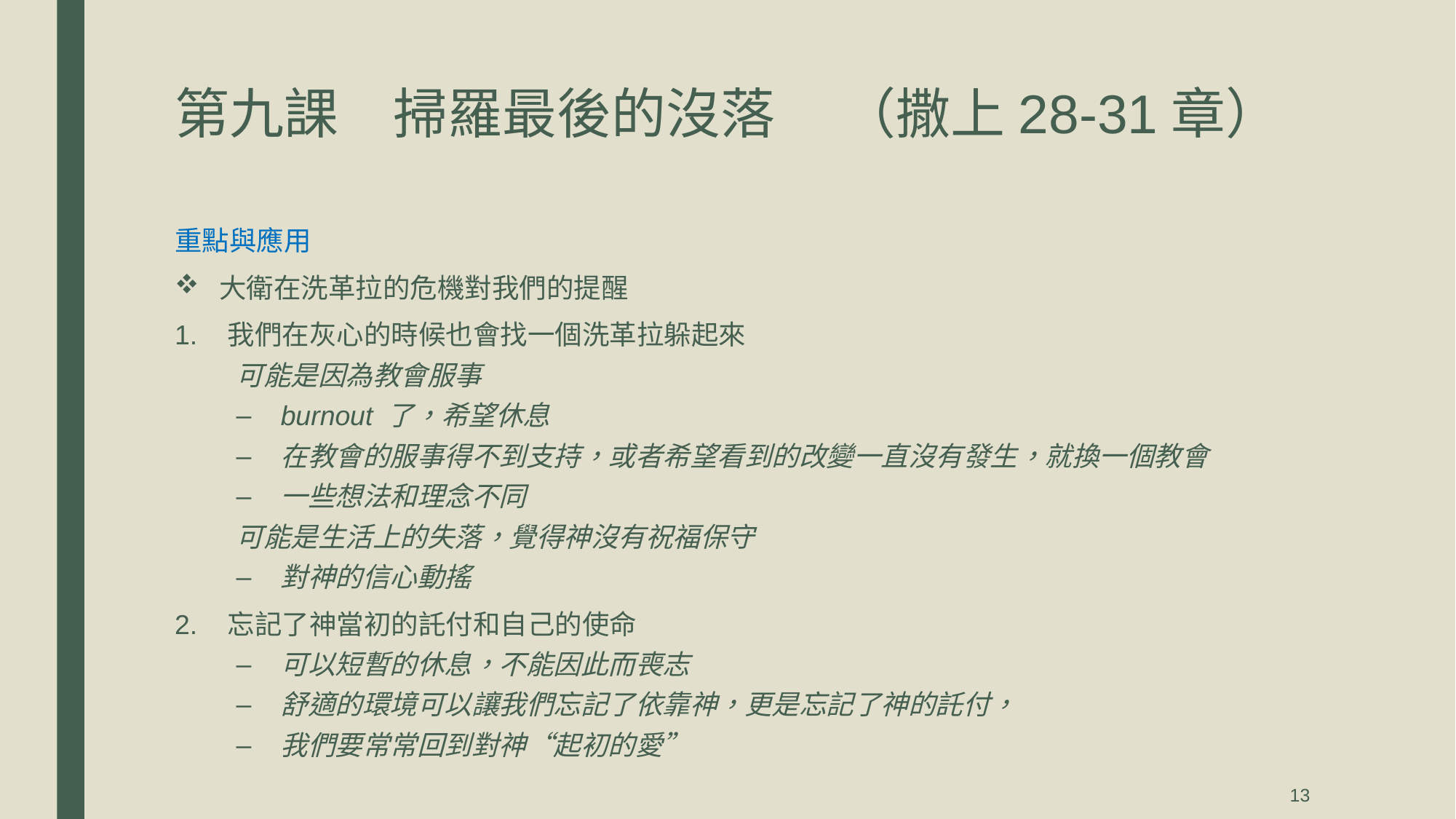

# 第九課	掃羅最後的沒落 	 （撒上28-31章）
重點與應用
大衛在洗革拉的危機對我們的提醒
我們在灰心的時候也會找一個洗革拉躲起來
可能是因為教會服事
burnout 了，希望休息
在教會的服事得不到支持，或者希望看到的改變一直沒有發生，就換一個教會
一些想法和理念不同
可能是生活上的失落，覺得神沒有祝福保守
對神的信心動搖
忘記了神當初的託付和自己的使命
可以短暫的休息，不能因此而喪志
舒適的環境可以讓我們忘記了依靠神，更是忘記了神的託付，
我們要常常回到對神“起初的愛”
13